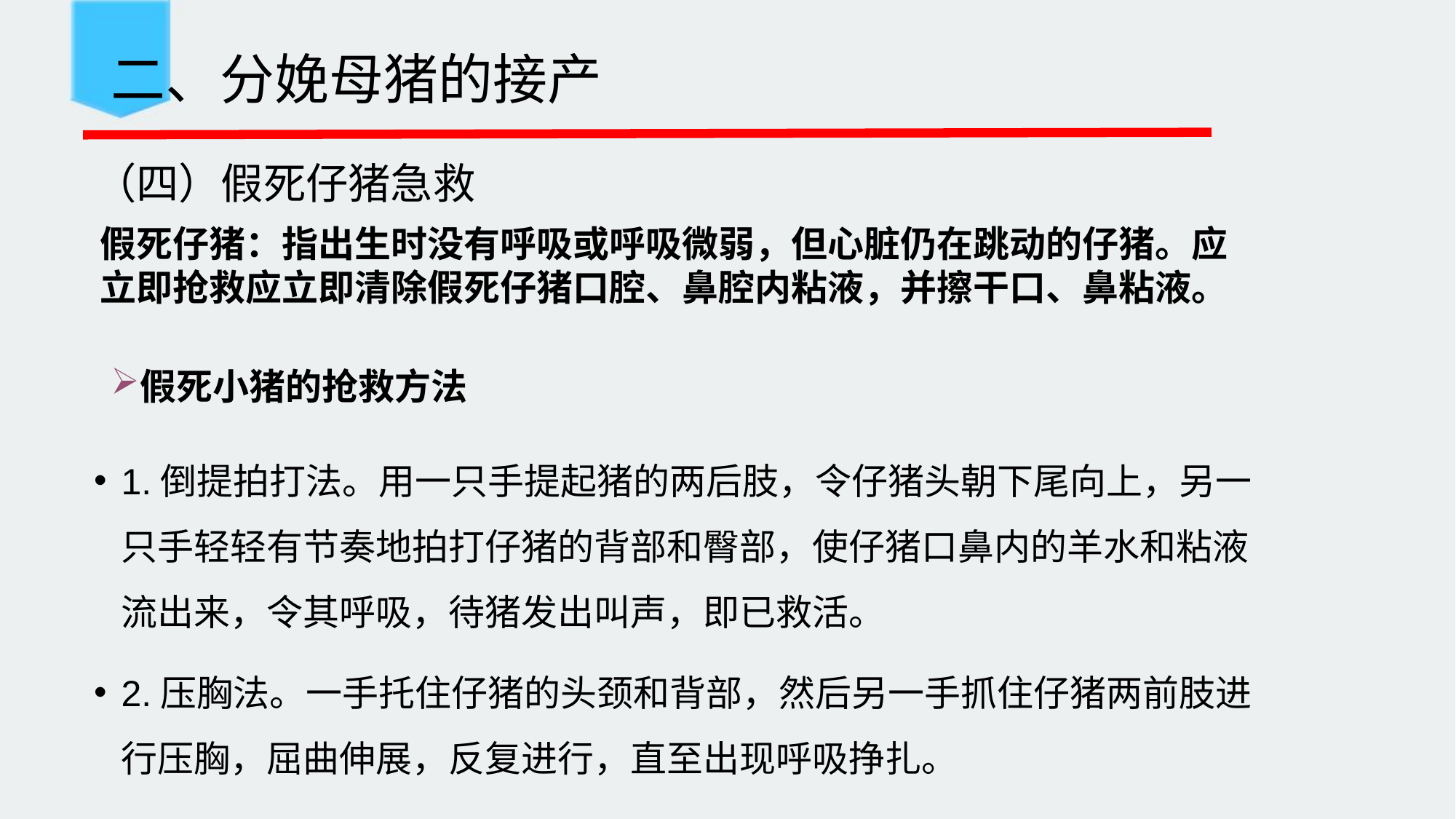

二、分娩母猪的接产
（四）假死仔猪急救
假死仔猪：指出生时没有呼吸或呼吸微弱，但心脏仍在跳动的仔猪。应立即抢救应立即清除假死仔猪口腔、鼻腔内粘液，并擦干口、鼻粘液。
# 假死小猪的抢救方法
1.倒提拍打法。用一只手提起猪的两后肢，令仔猪头朝下尾向上，另一只手轻轻有节奏地拍打仔猪的背部和臀部，使仔猪口鼻内的羊水和粘液流出来，令其呼吸，待猪发出叫声，即已救活。
2.压胸法。一手托住仔猪的头颈和背部，然后另一手抓住仔猪两前肢进行压胸，屈曲伸展，反复进行，直至出现呼吸挣扎。